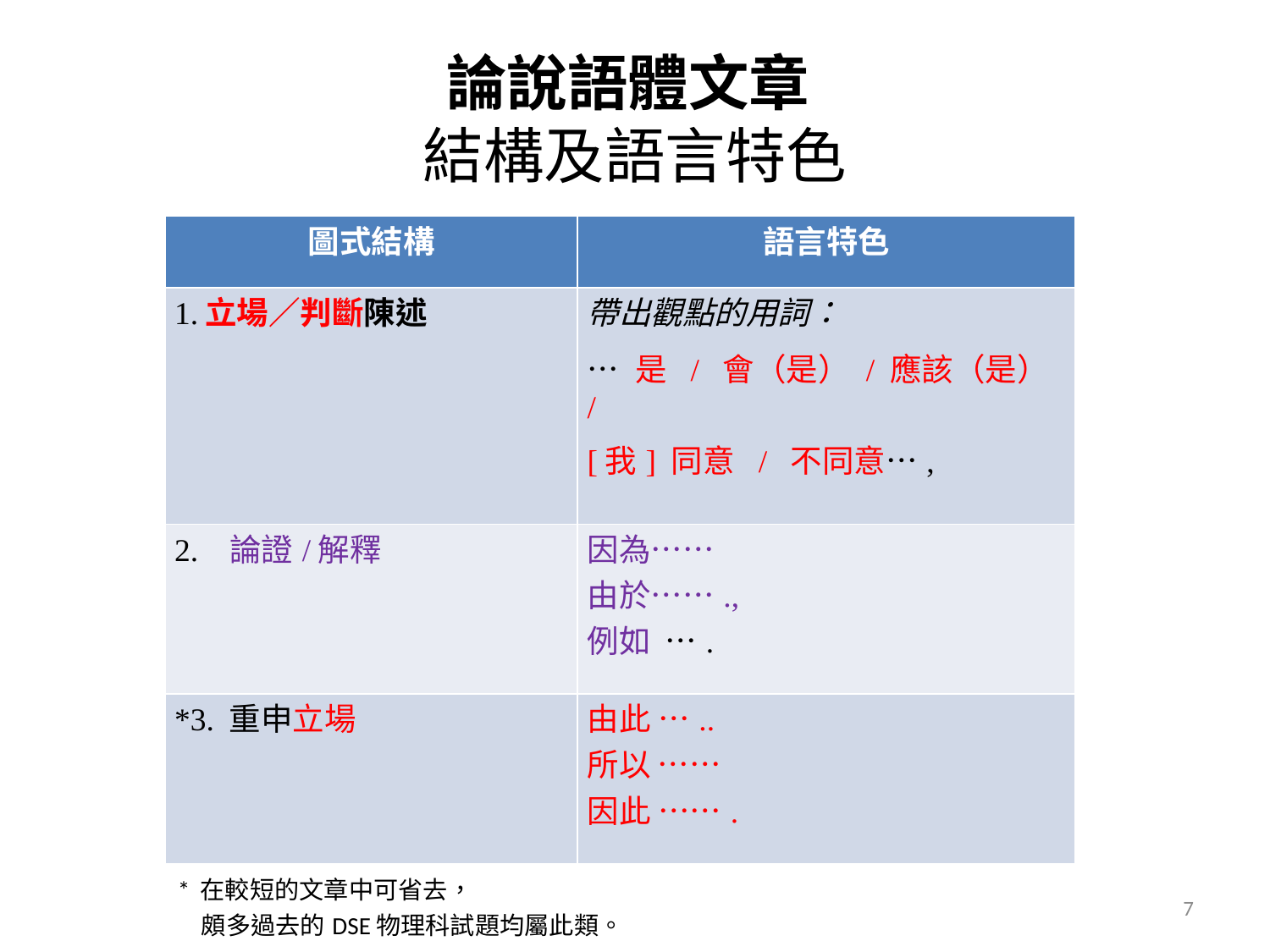

# 論說語體文章 結構及語言特色
| 圖式結構 | 語言特色 |
| --- | --- |
| 1.立場／判斷陳述 | 帶出觀點的用詞： … 是 / 會（是） / 應該（是） / [我] 同意 / 不同意…, |
| 2. 論證/解釋 | 因為…… 由於……., 例如 …. |
| \*3. 重申立場 | 由此 ….. 所以 …… 因此 ……. |
| \* 在較短的文章中可省去， 頗多過去的DSE物理科試題均屬此類。 |  |
7